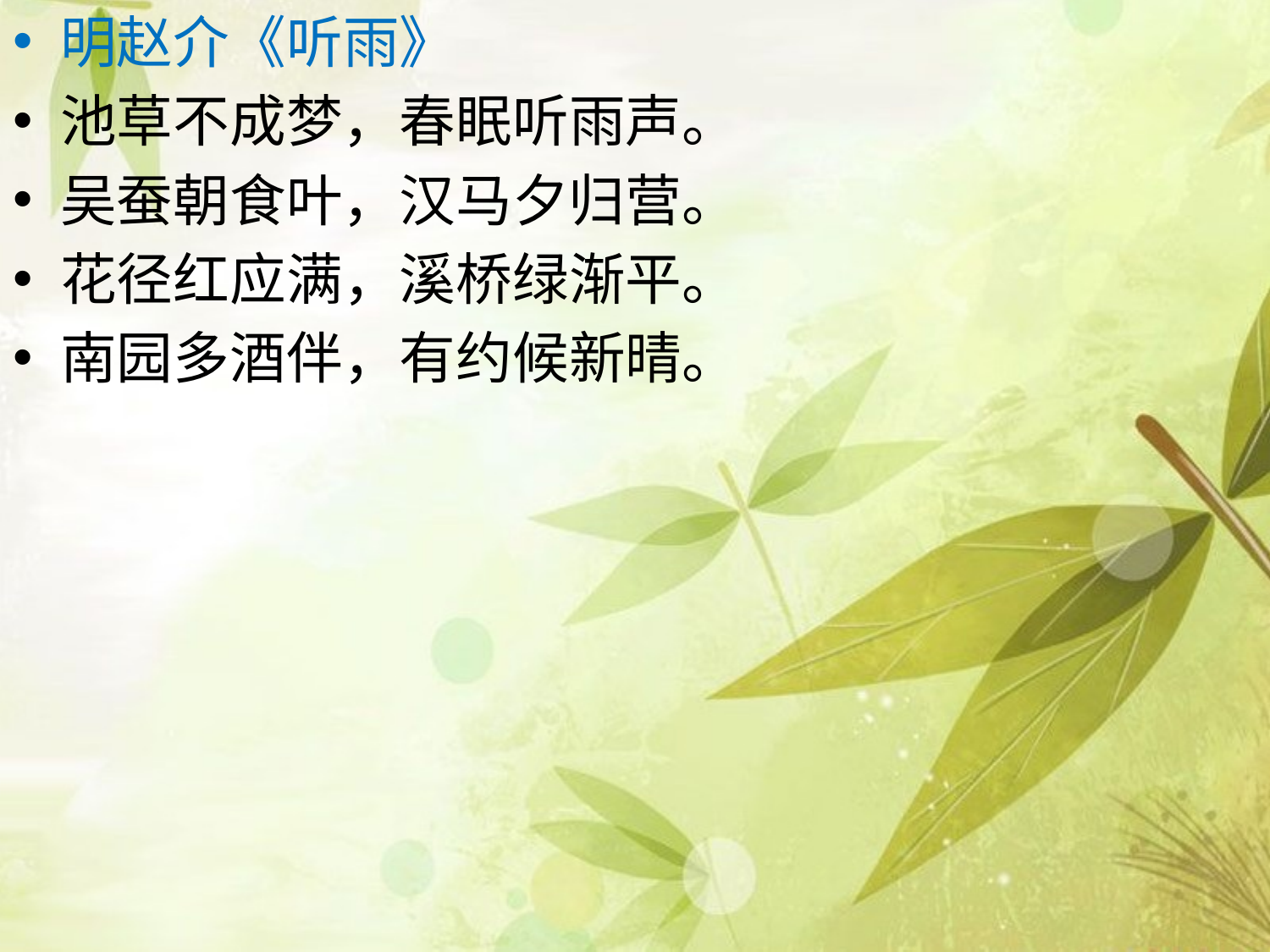

明赵介《听雨》
池草不成梦，春眠听雨声。
吴蚕朝食叶，汉马夕归营。
花径红应满，溪桥绿渐平。
南园多酒伴，有约候新晴。